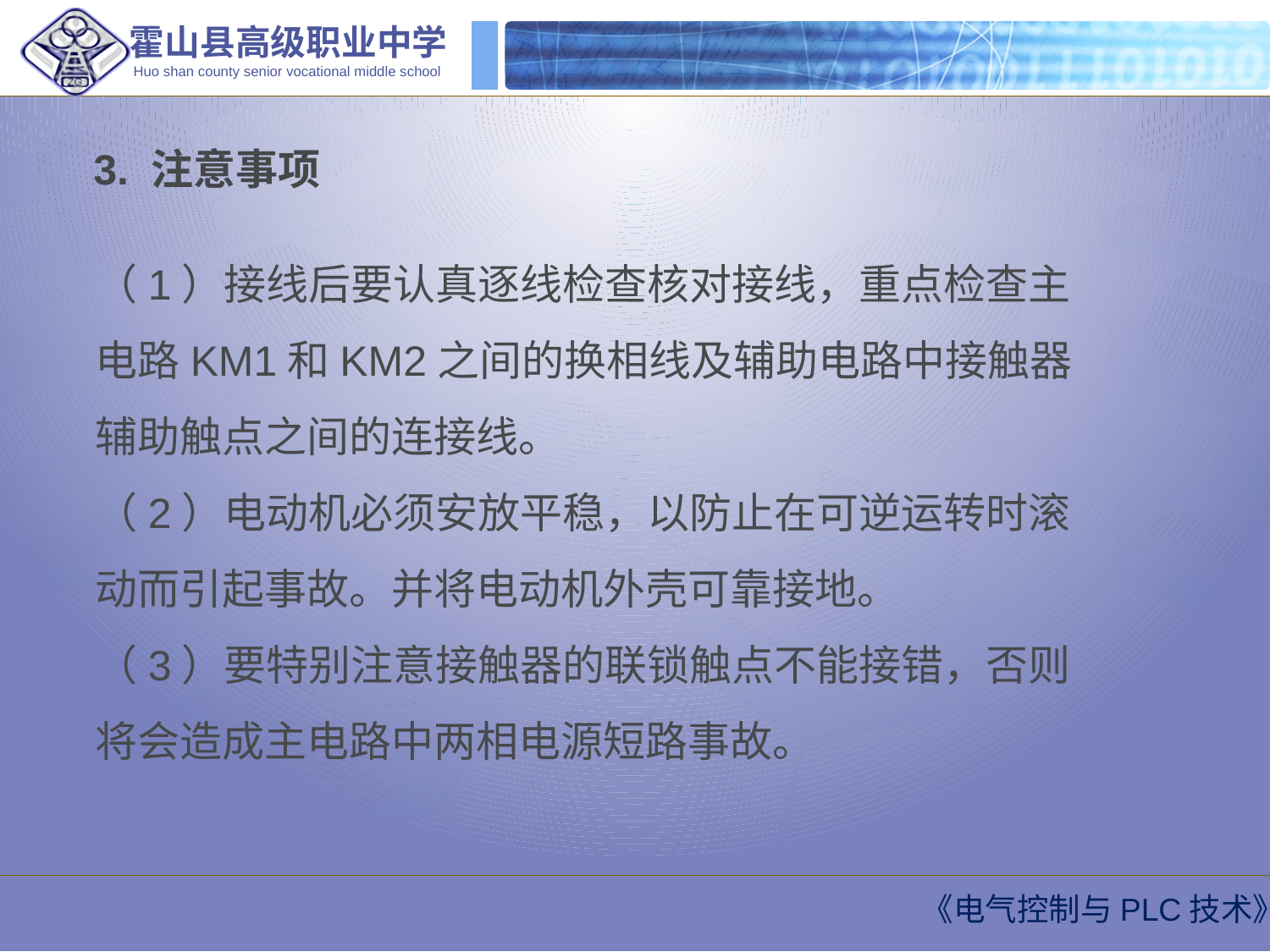

3. 注意事项
（1）接线后要认真逐线检查核对接线，重点检查主电路KM1和KM2之间的换相线及辅助电路中接触器辅助触点之间的连接线。
（2）电动机必须安放平稳，以防止在可逆运转时滚动而引起事故。并将电动机外壳可靠接地。
（3）要特别注意接触器的联锁触点不能接错，否则将会造成主电路中两相电源短路事故。